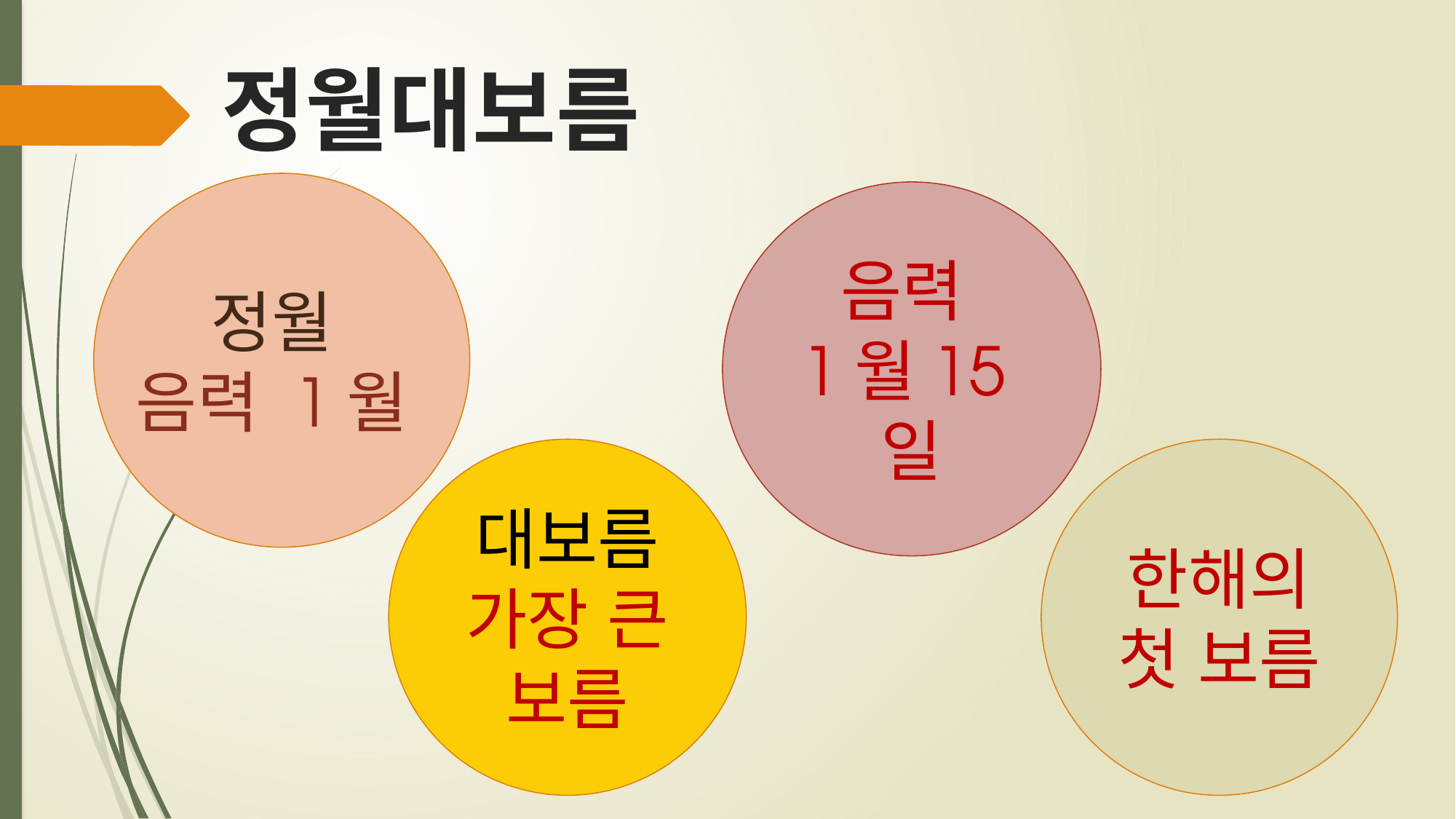

# 정월대보름

음력
1월15일
정월
음력 1월
대보름
가장 큰 보름
한해의
첫 보름